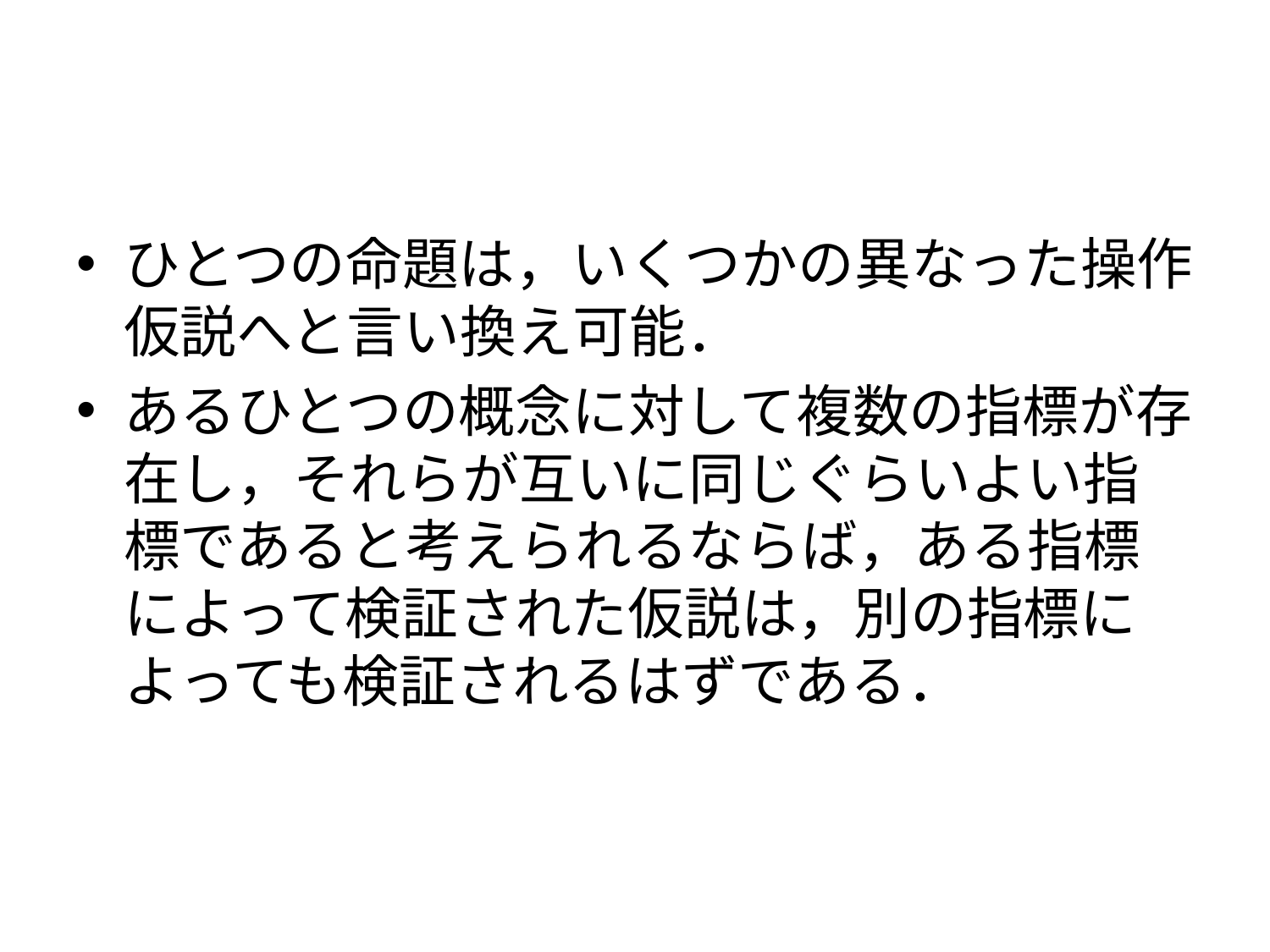

#
ひとつの命題は，いくつかの異なった操作仮説へと言い換え可能．
あるひとつの概念に対して複数の指標が存在し，それらが互いに同じぐらいよい指標であると考えられるならば，ある指標によって検証された仮説は，別の指標によっても検証されるはずである．